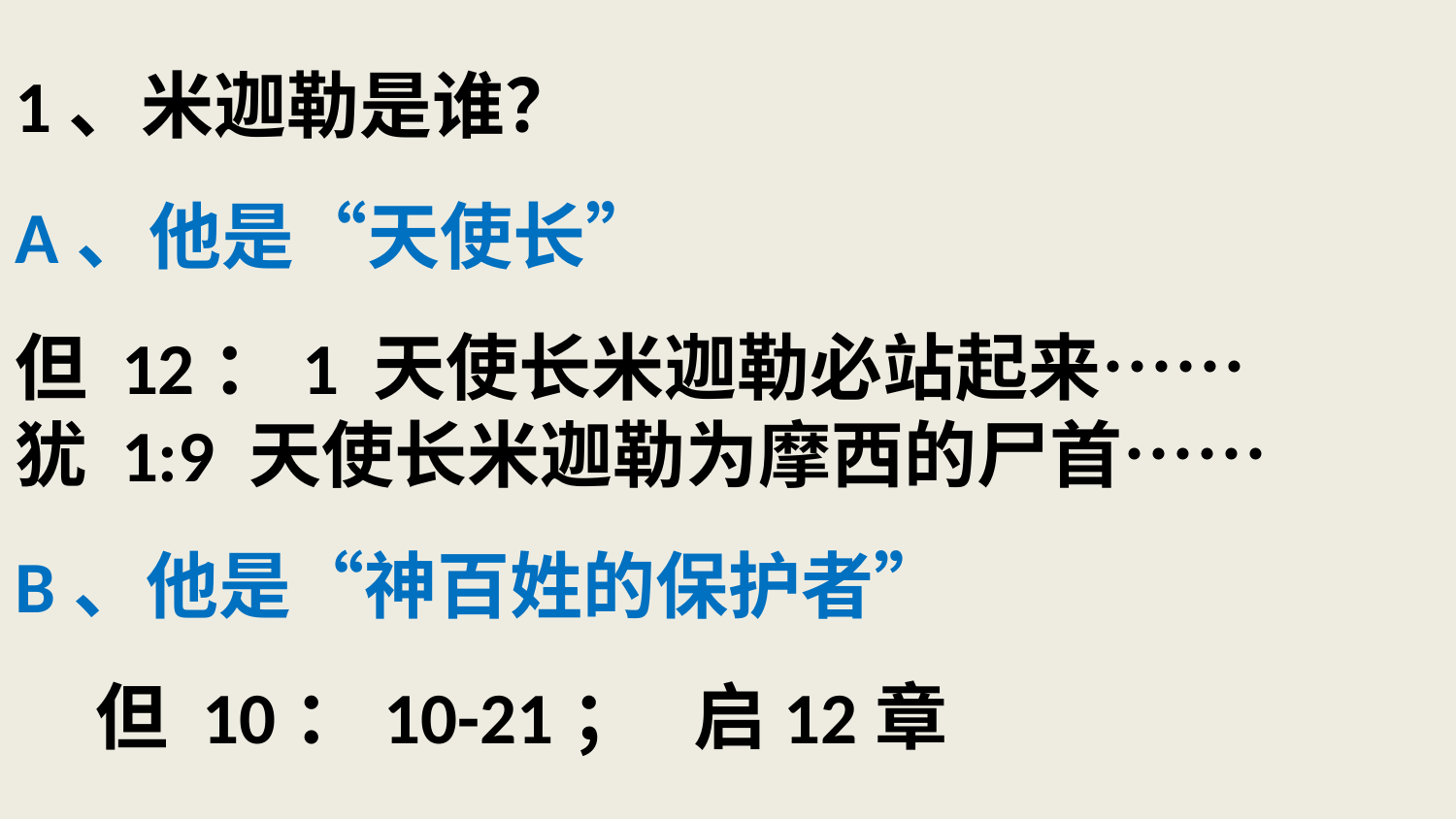

# 1、米迦勒是谁？ A、他是“天使长” 但 12：1 天使长米迦勒必站起来…… 犹 1:9 天使长米迦勒为摩西的尸首…… B、他是“神百姓的保护者” 但 10：10-21；   启12章